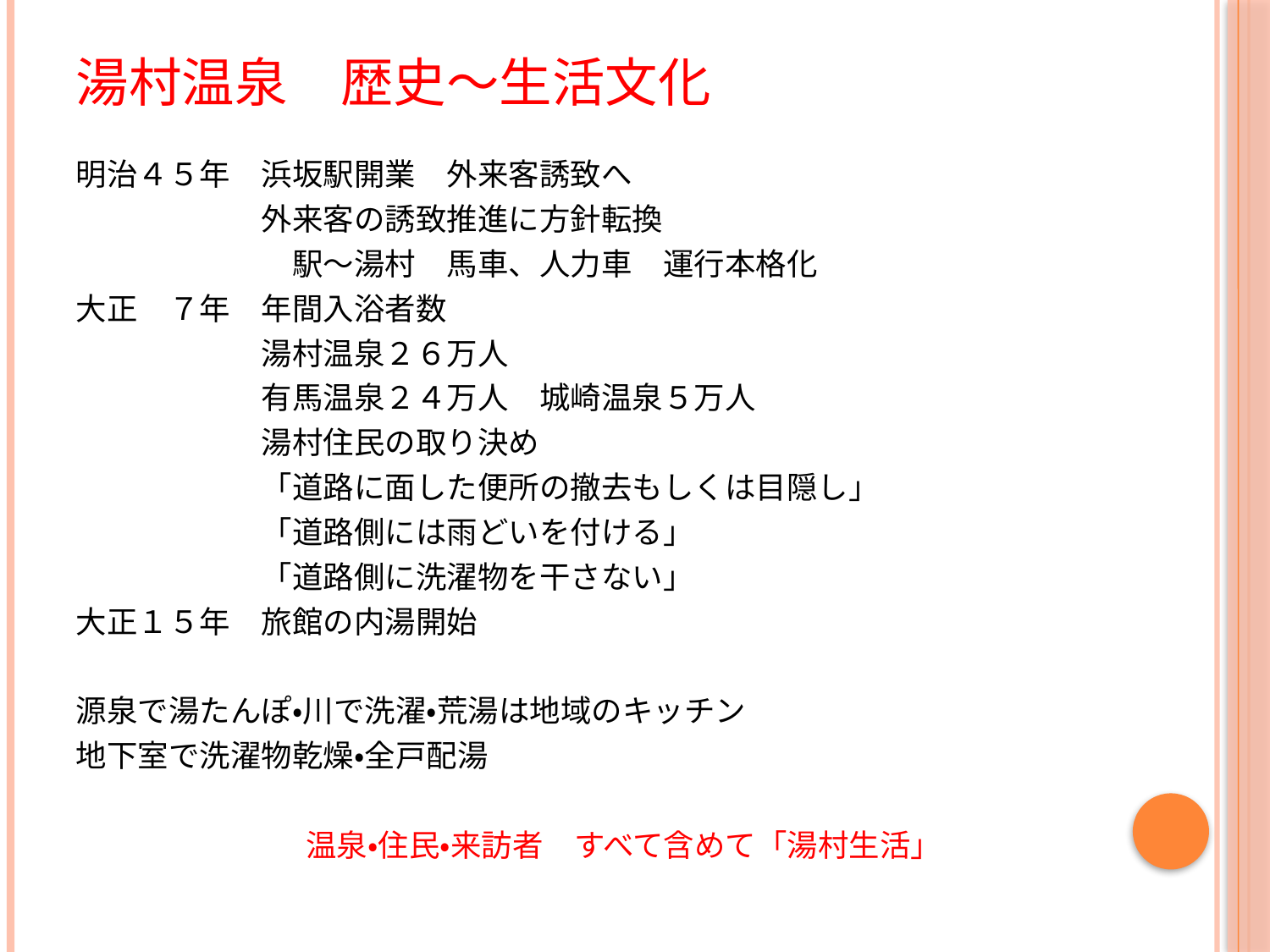

# 湯村温泉　歴史～生活文化
明治４５年　浜坂駅開業　外来客誘致へ
　　　　　　外来客の誘致推進に方針転換
　　　　　　　駅～湯村　馬車、人力車　運行本格化
大正　７年　年間入浴者数
　　　　　　湯村温泉２６万人
　　　　　　有馬温泉２４万人　城崎温泉５万人
　　　　　　湯村住民の取り決め
　　　　　　「道路に面した便所の撤去もしくは目隠し」
　　　　　　「道路側には雨どいを付ける」
　　　　　　「道路側に洗濯物を干さない」
大正１５年　旅館の内湯開始

源泉で湯たんぽ・川で洗濯・荒湯は地域のキッチン
地下室で洗濯物乾燥・全戸配湯

温泉・住民・来訪者　すべて含めて「湯村生活」